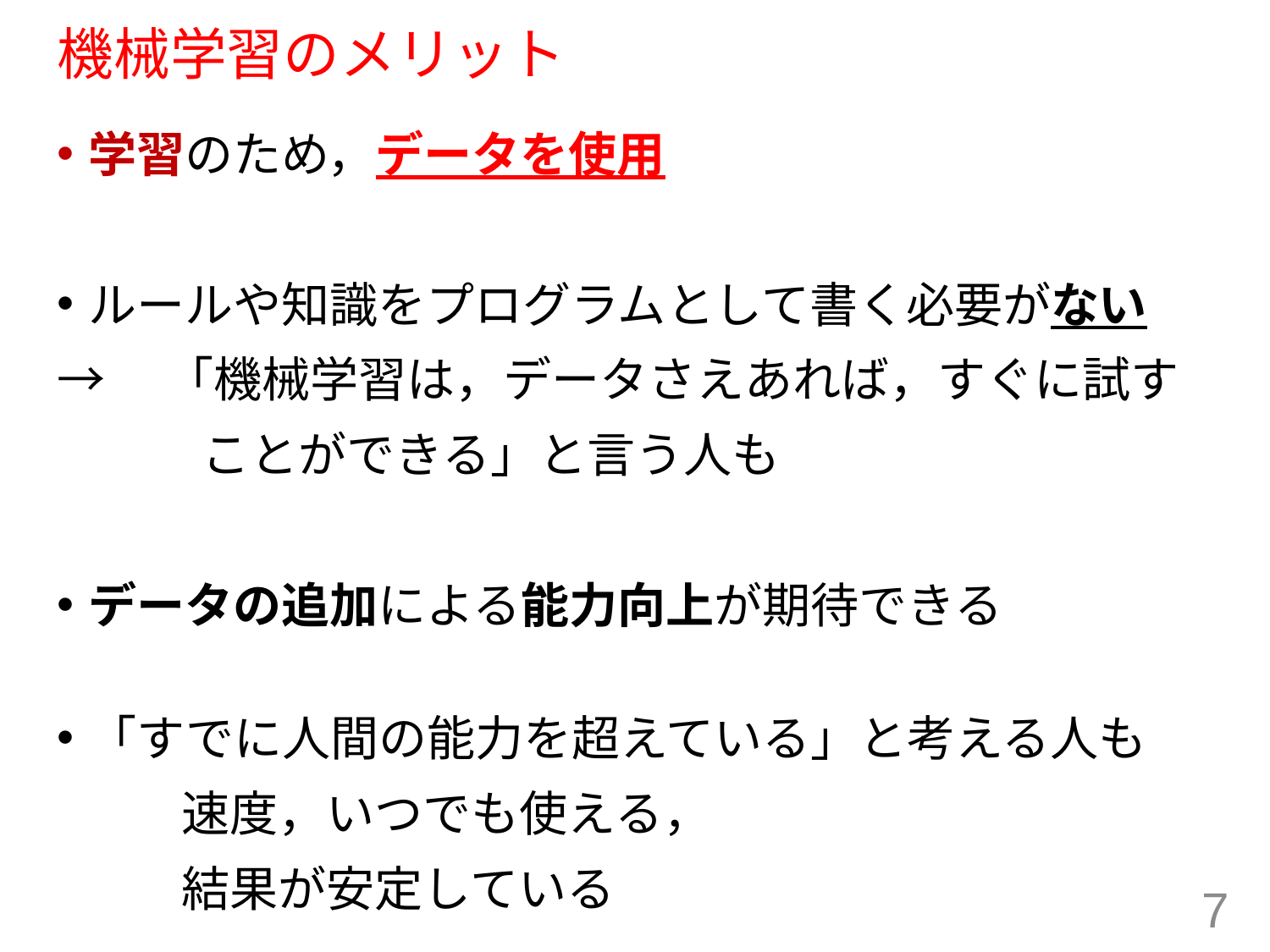

# 機械学習のメリット
学習のため，データを使用

ルールや知識をプログラムとして書く必要がない
→　「機械学習は，データさえあれば，すぐに試す
　　　ことができる」と言う人も

データの追加による能力向上が期待できる
「すでに人間の能力を超えている」と考える人も
	速度，いつでも使える，
	結果が安定している

7